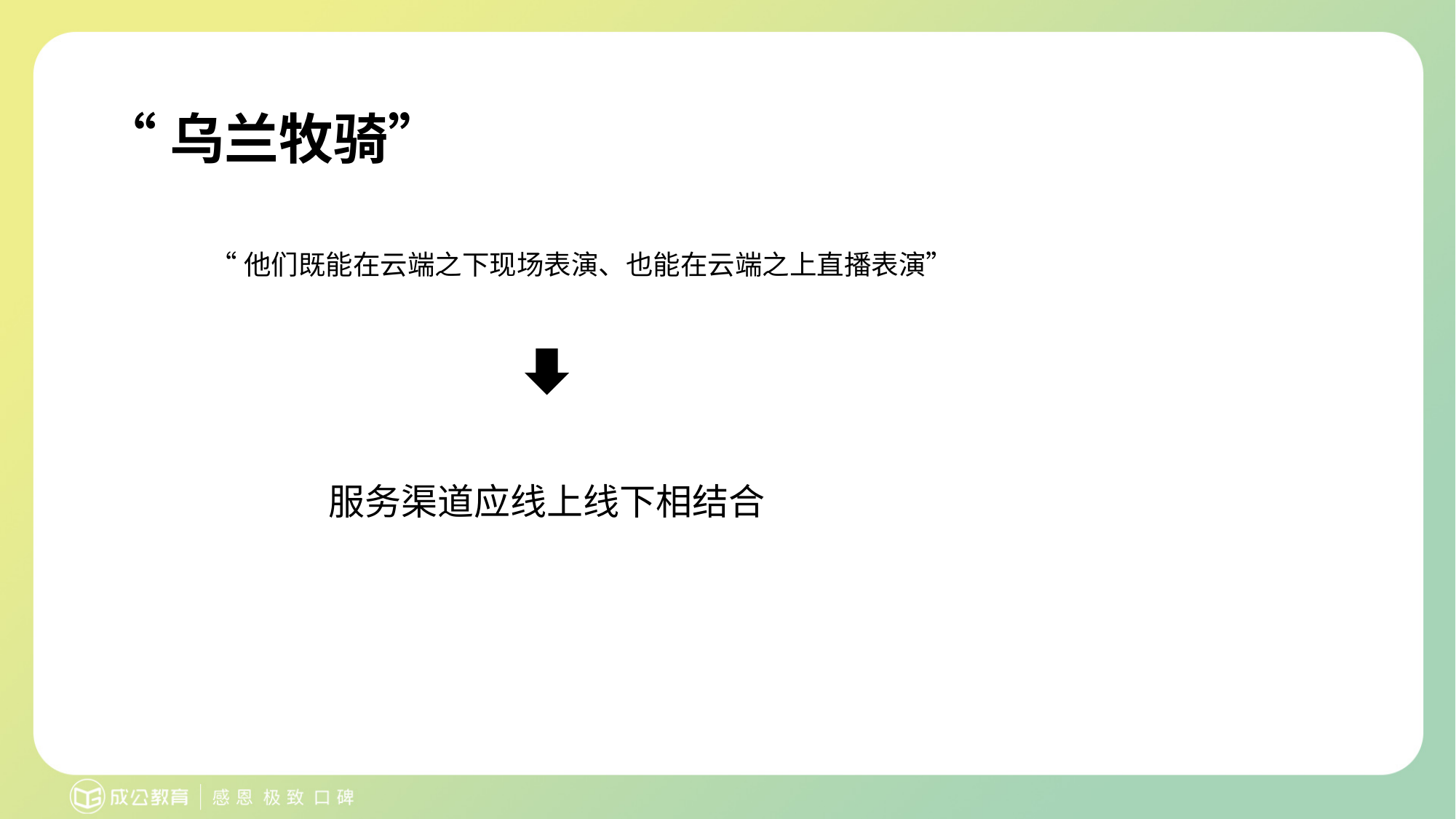

“乌兰牧骑”
“他们既能在云端之下现场表演、也能在云端之上直播表演”

服务渠道应线上线下相结合